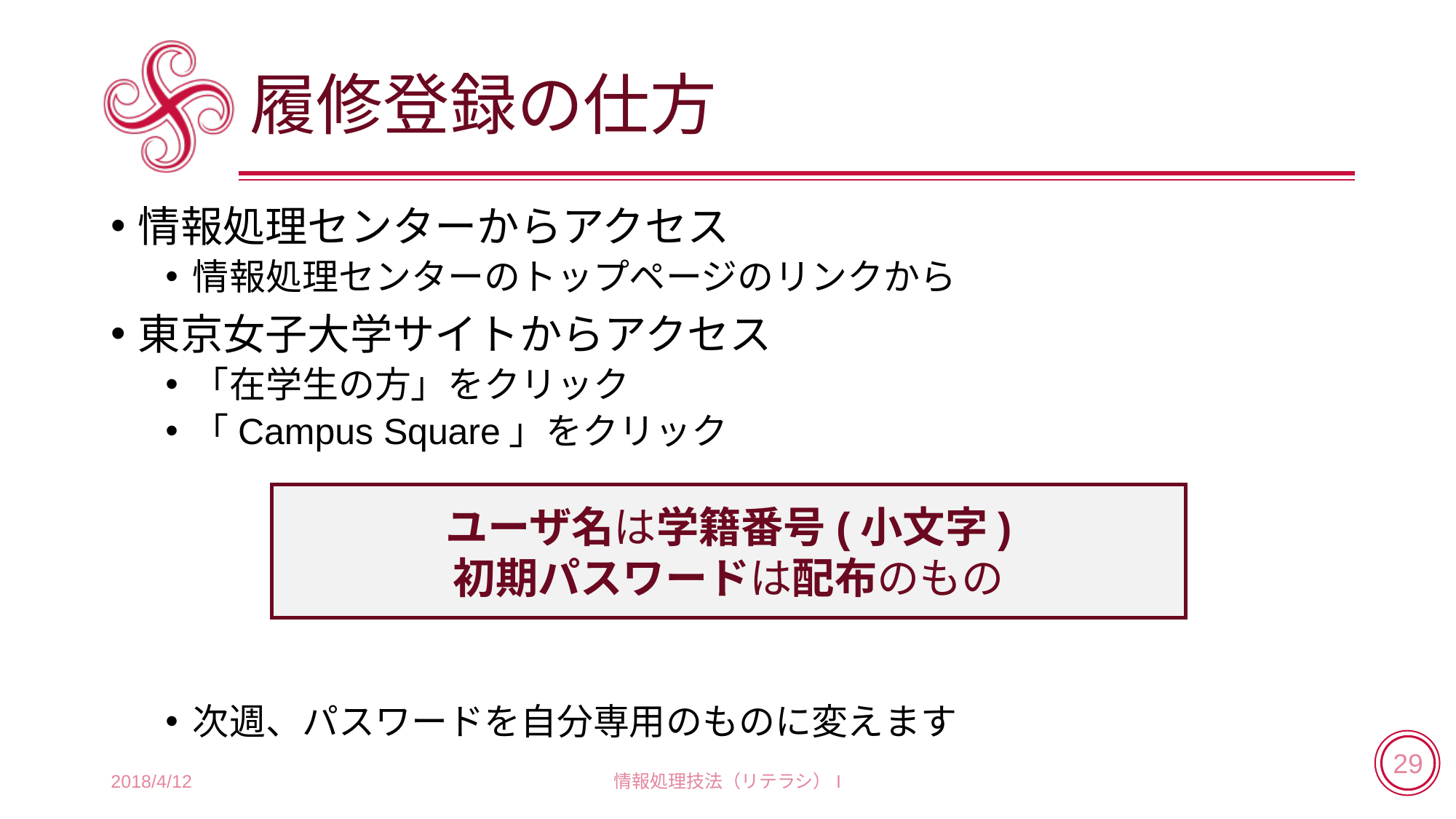

# 履修登録の仕方
情報処理センターからアクセス
情報処理センターのトップページのリンクから
東京女子大学サイトからアクセス
「在学生の方」をクリック
「Campus Square」をクリック

次週、パスワードを自分専用のものに変えます

ユーザ名は学籍番号(小文字)
初期パスワードは配布のもの
2018/4/12
情報処理技法（リテラシ）I